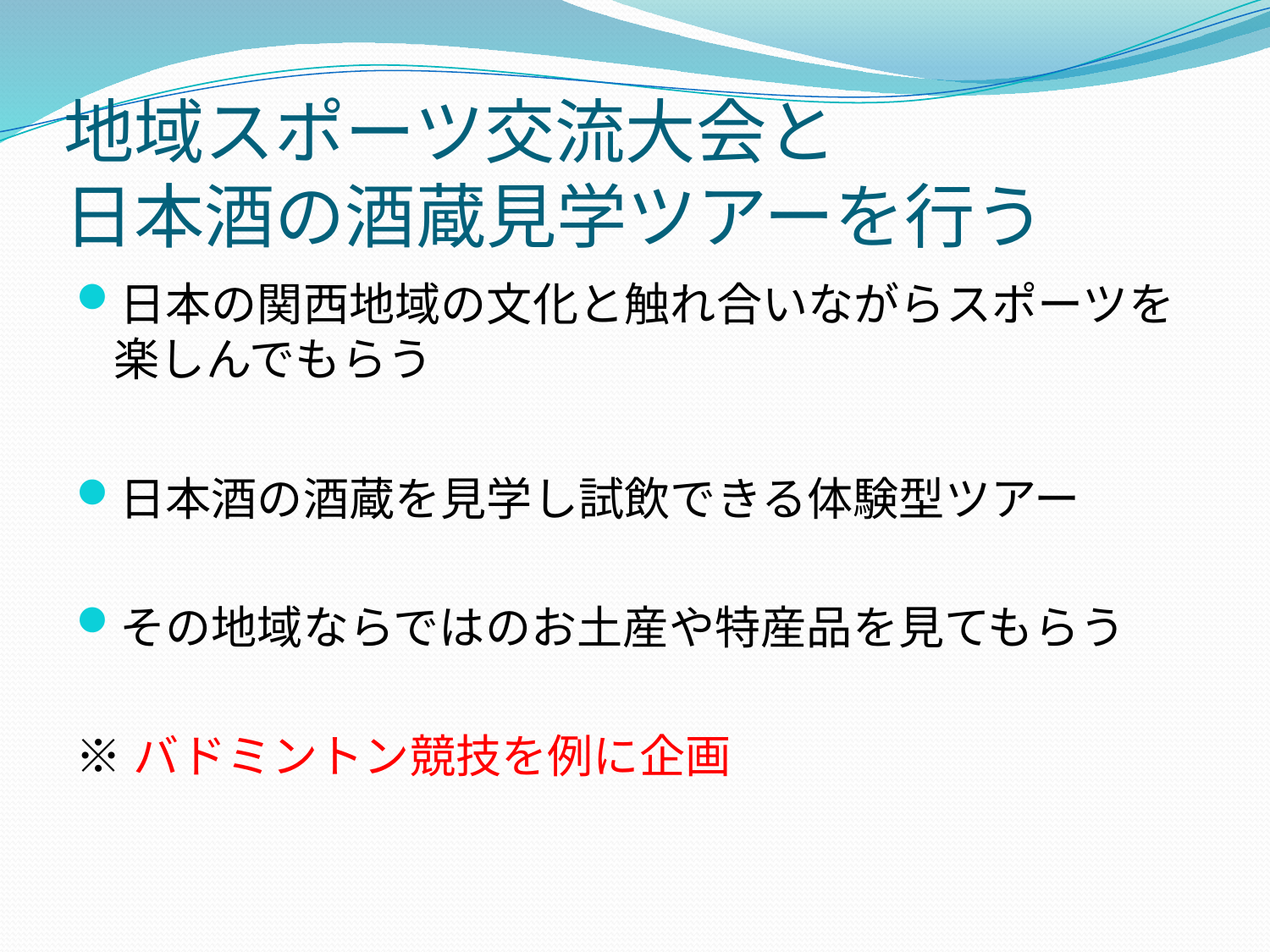

# 地域スポーツ交流大会と 日本酒の酒蔵見学ツアーを行う
日本の関西地域の文化と触れ合いながらスポーツを楽しんでもらう

日本酒の酒蔵を見学し試飲できる体験型ツアー

その地域ならではのお土産や特産品を見てもらう

※バドミントン競技を例に企画